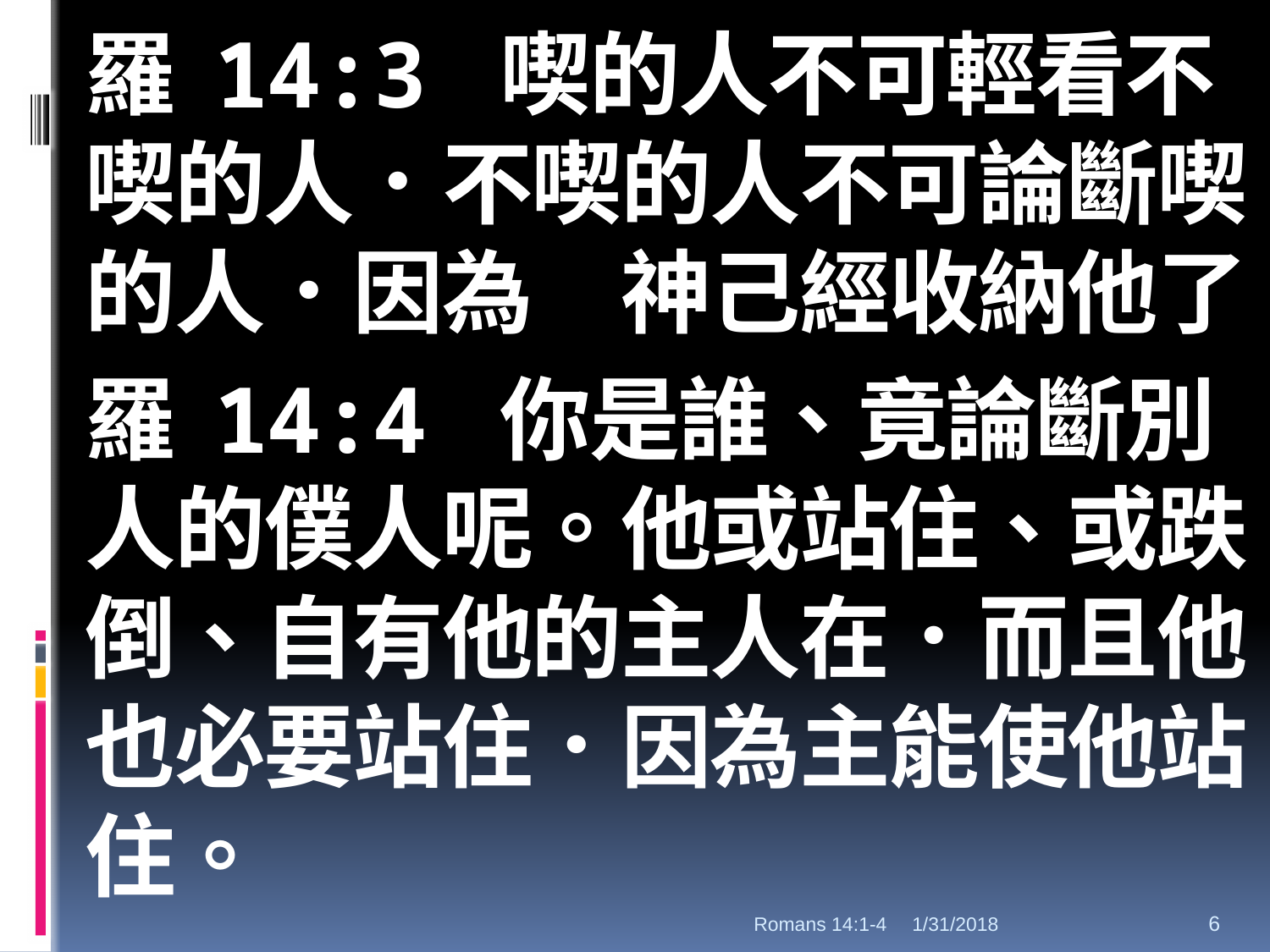

羅 14:3 喫的人不可輕看不喫的人．不喫的人不可論斷喫的人．因為　神己經收納他了。
羅 14:4 你是誰、竟論斷別人的僕人呢。他或站住、或跌倒、自有他的主人在．而且他也必要站住．因為主能使他站住。

#
Romans 14:1-4
1/31/2018
6